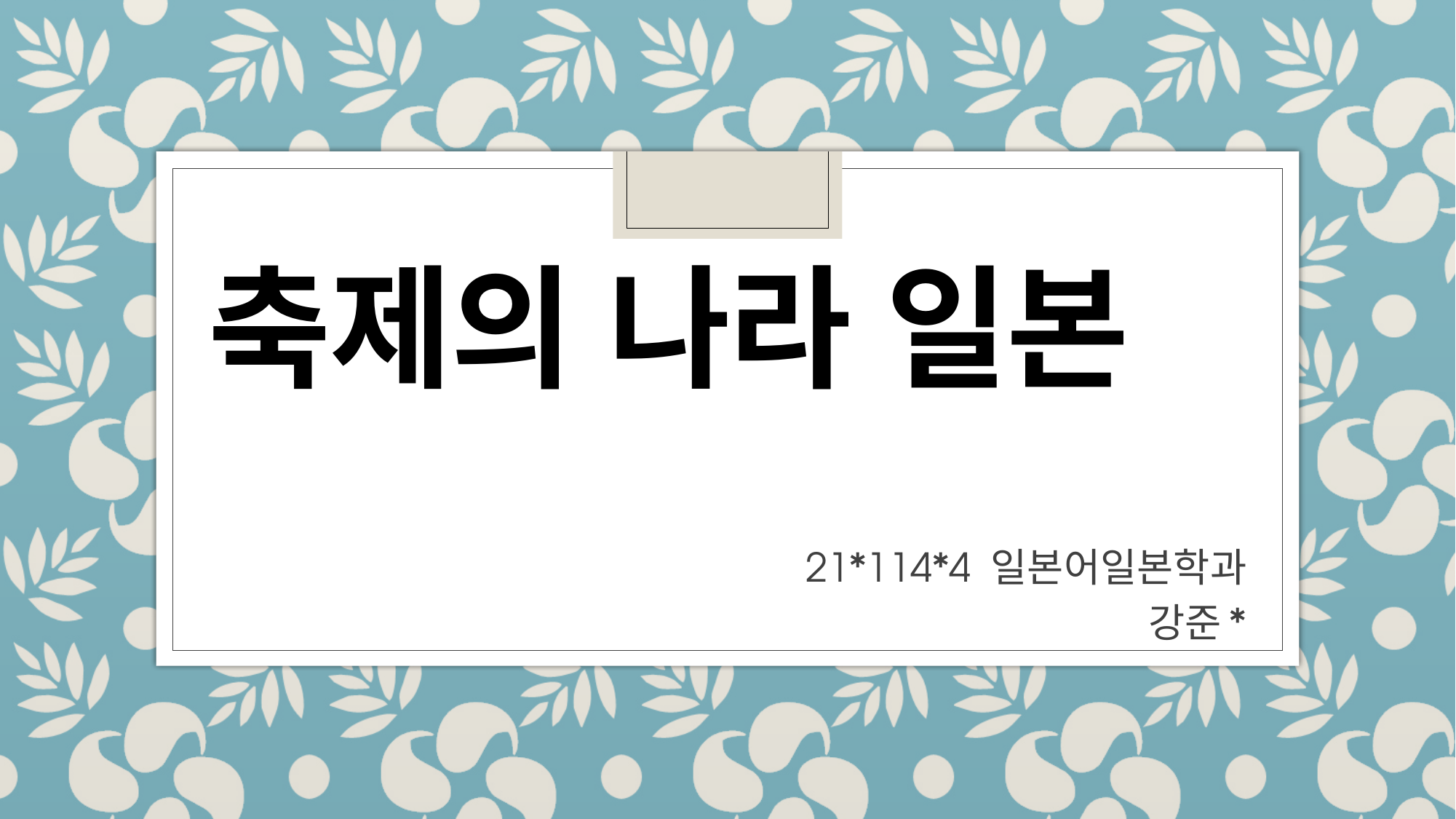

# 축제의 나라 일본
21*114*4 일본어일본학과
강준*